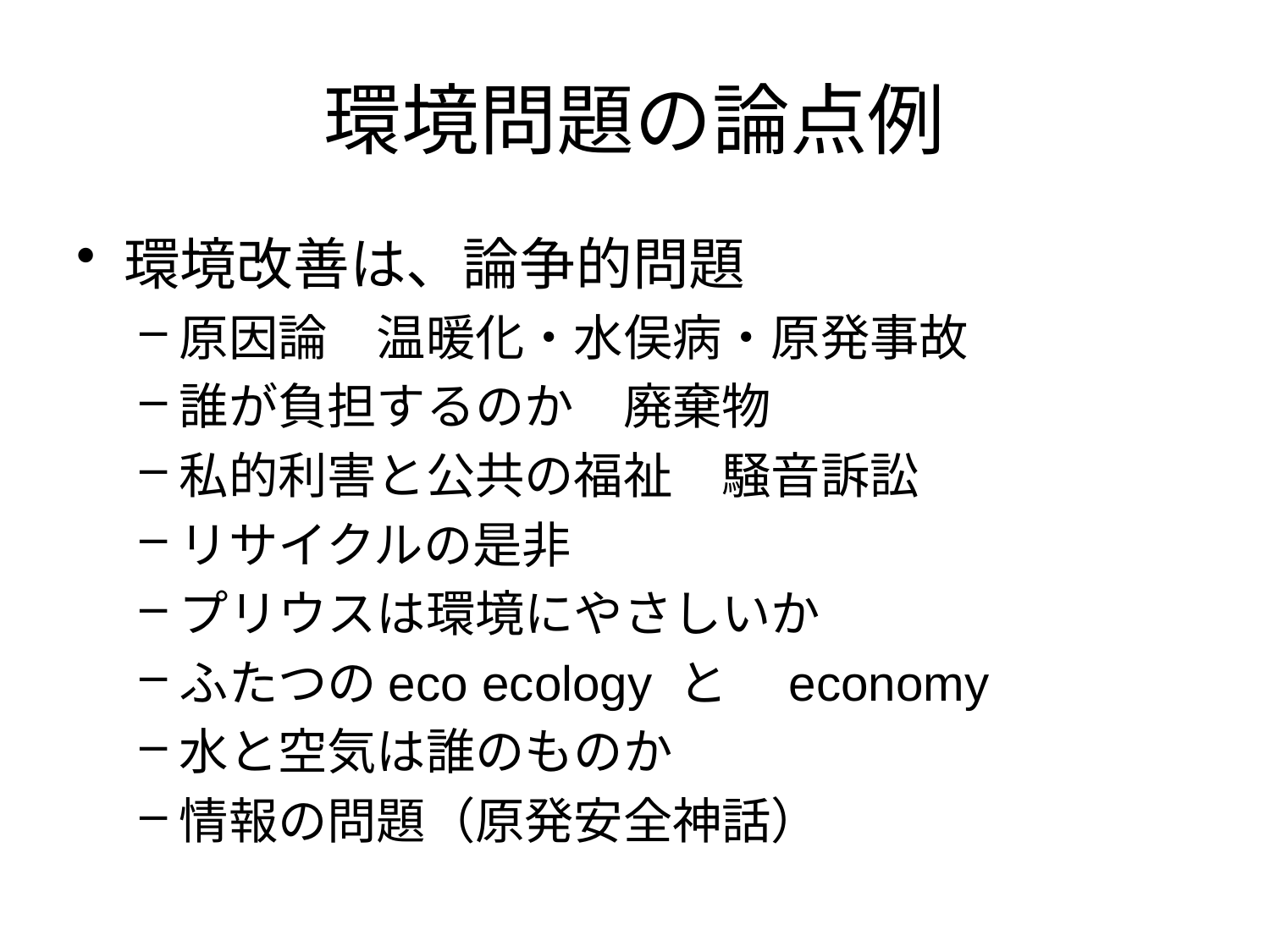

# 環境問題の論点例
環境改善は、論争的問題
原因論　温暖化・水俣病・原発事故
誰が負担するのか　廃棄物
私的利害と公共の福祉　騒音訴訟
リサイクルの是非
プリウスは環境にやさしいか
ふたつのeco ecology と　economy
水と空気は誰のものか
情報の問題（原発安全神話）